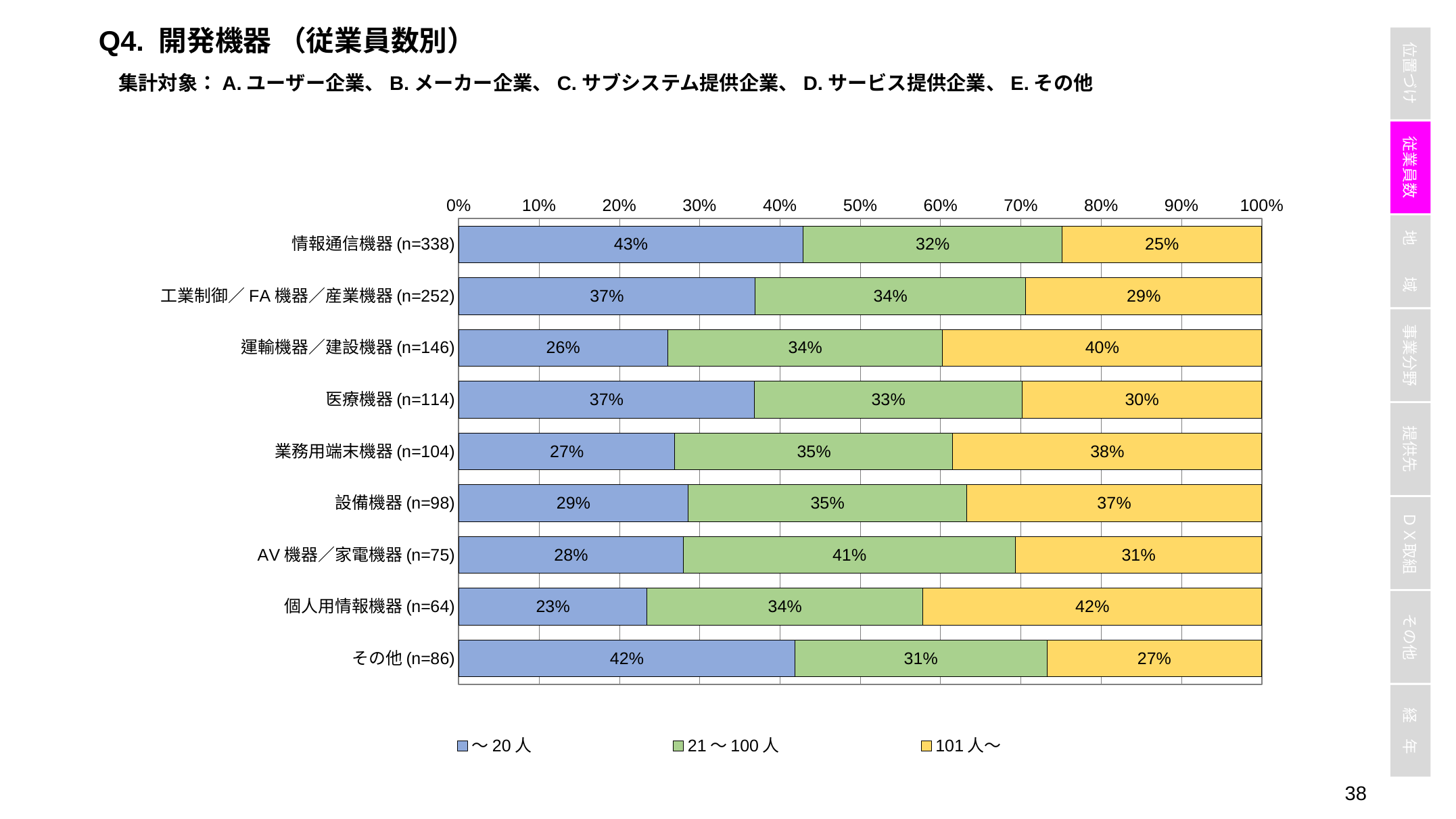

Q4. 開発機器 （従業員数別）
集計対象：A.ユーザー企業、B.メーカー企業、C.サブシステム提供企業、D.サービス提供企業、E.その他

### Chart

| Category | ～20人 | 21～100人 | 101人～ |
|---|---|---|---|
| 情報通信機器(n=338) | 0.4289940828402367 | 0.3224852071005917 | 0.2485207100591716 |
| 工業制御／FA機器／産業機器(n=252) | 0.36904761904761907 | 0.3373015873015873 | 0.29365079365079366 |
| 運輸機器／建設機器(n=146) | 0.2602739726027397 | 0.3424657534246575 | 0.3972602739726027 |
| 医療機器(n=114) | 0.3684210526315789 | 0.3333333333333333 | 0.2982456140350877 |
| 業務用端末機器(n=104) | 0.2692307692307692 | 0.34615384615384615 | 0.38461538461538464 |
| 設備機器(n=98) | 0.2857142857142857 | 0.3469387755102041 | 0.3673469387755102 |
| AV機器／家電機器(n=75) | 0.28 | 0.41333333333333333 | 0.30666666666666664 |
| 個人用情報機器(n=64) | 0.234375 | 0.34375 | 0.421875 |
| その他(n=86) | 0.4186046511627907 | 0.313953488372093 | 0.26744186046511625 |
38